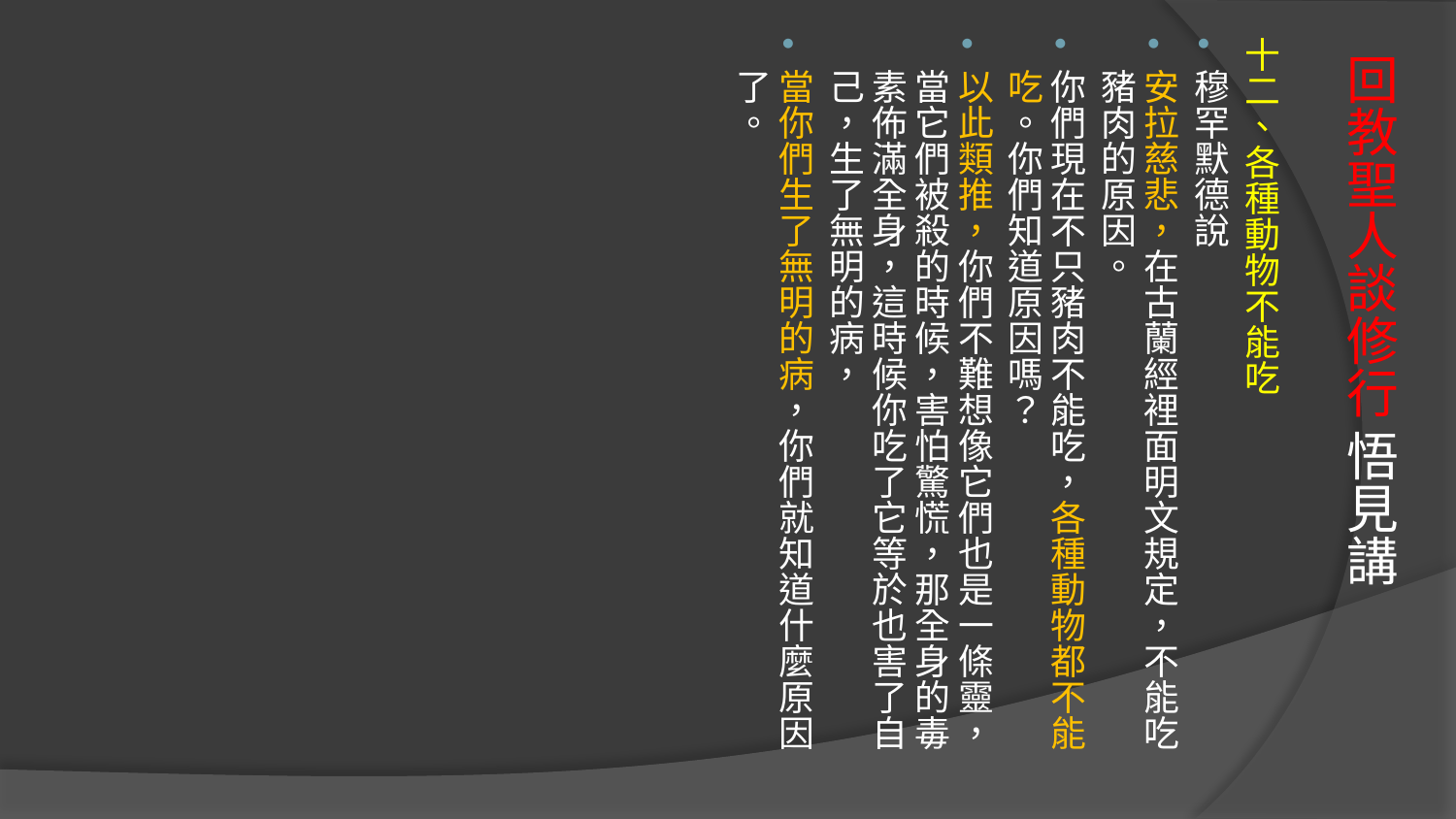

十二、各種動物不能吃
穆罕默德說
安拉慈悲，在古蘭經裡面明文規定，不能吃豬肉的原因。
你們現在不只豬肉不能吃，各種動物都不能吃。你們知道原因嗎？
以此類推，你們不難想像它們也是一條靈，當它們被殺的時候，害怕驚慌，那全身的毒素佈滿全身，這時候你吃了它等於也害了自己，生了無明的病，
當你們生了無明的病，你們就知道什麼原因了。

# 回教聖人談修行 悟見講